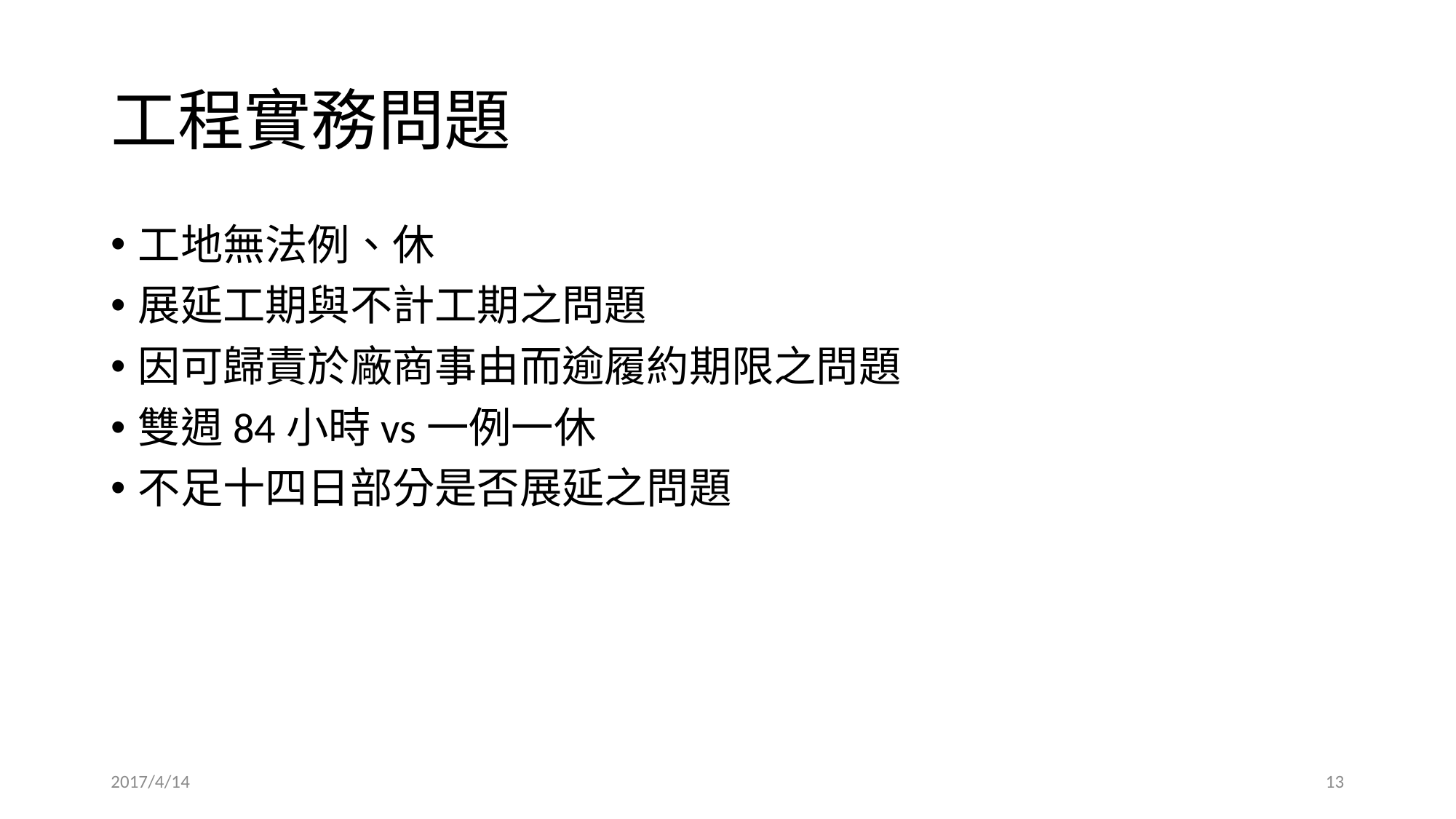

# 工程實務問題
工地無法例、休
展延工期與不計工期之問題
因可歸責於廠商事由而逾履約期限之問題
雙週84小時vs一例一休
不足十四日部分是否展延之問題

2017/4/14

13